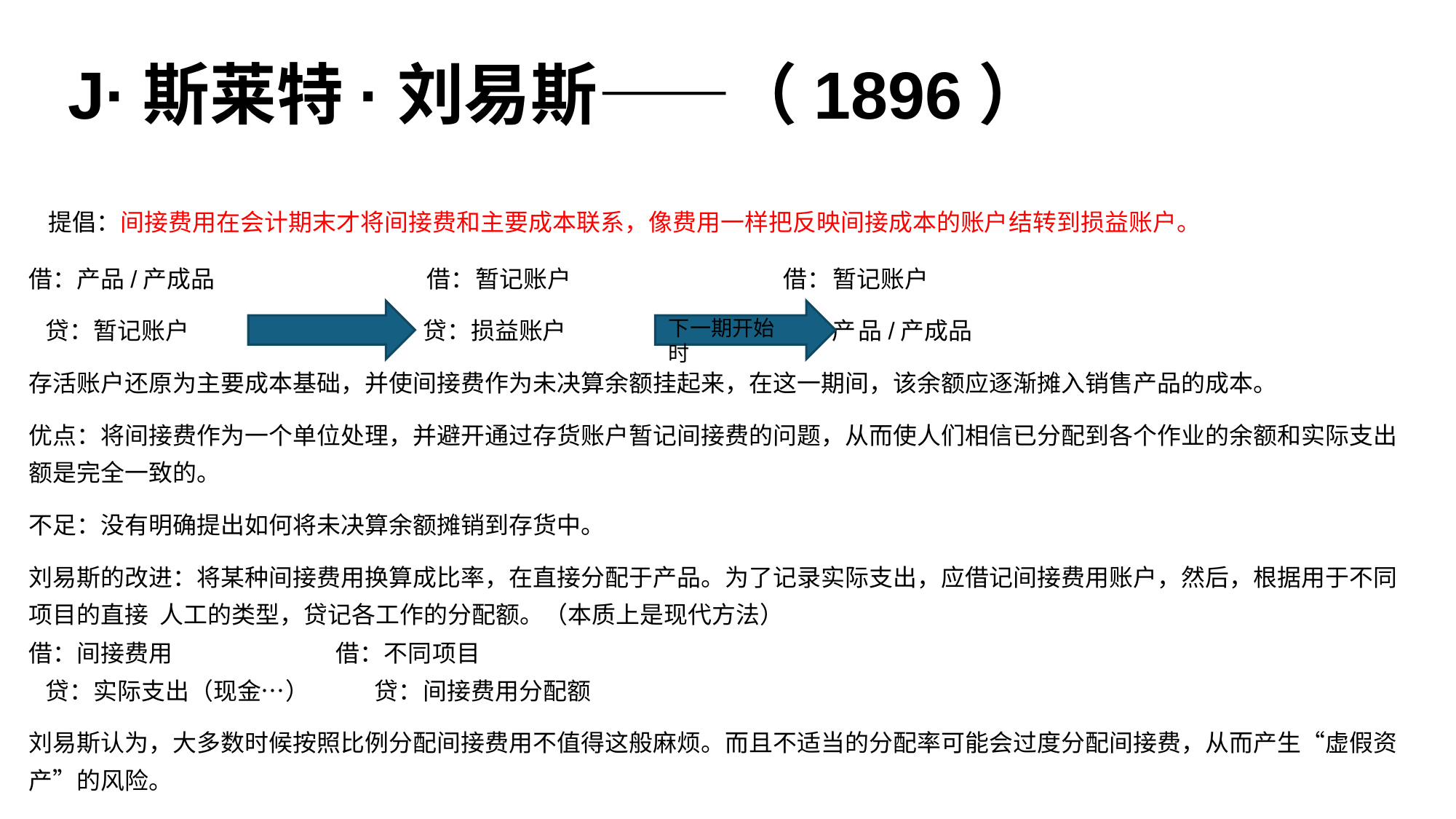

# J·斯莱特·刘易斯——（1896）
 提倡：间接费用在会计期末才将间接费和主要成本联系，像费用一样把反映间接成本的账户结转到损益账户。
借：产品/产成品                                       借：暂记账户                                       借：暂记账户
  贷：暂记账户                                           贷：损益账户                                        贷：产品/产成品
存活账户还原为主要成本基础，并使间接费作为未决算余额挂起来，在这一期间，该余额应逐渐摊入销售产品的成本。
优点：将间接费作为一个单位处理，并避开通过存货账户暂记间接费的问题，从而使人们相信已分配到各个作业的余额和实际支出额是完全一致的。
不足：没有明确提出如何将未决算余额摊销到存货中。
刘易斯的改进：将某种间接费用换算成比率，在直接分配于产品。为了记录实际支出，应借记间接费用账户，然后，根据用于不同项目的直接  人工的类型，贷记各工作的分配额。（本质上是现代方法）
借：间接费用                              借：不同项目
  贷：实际支出（现金…）            贷：间接费用分配额
刘易斯认为，大多数时候按照比例分配间接费用不值得这般麻烦。而且不适当的分配率可能会过度分配间接费，从而产生“虚假资产”的风险。

下一期开始时